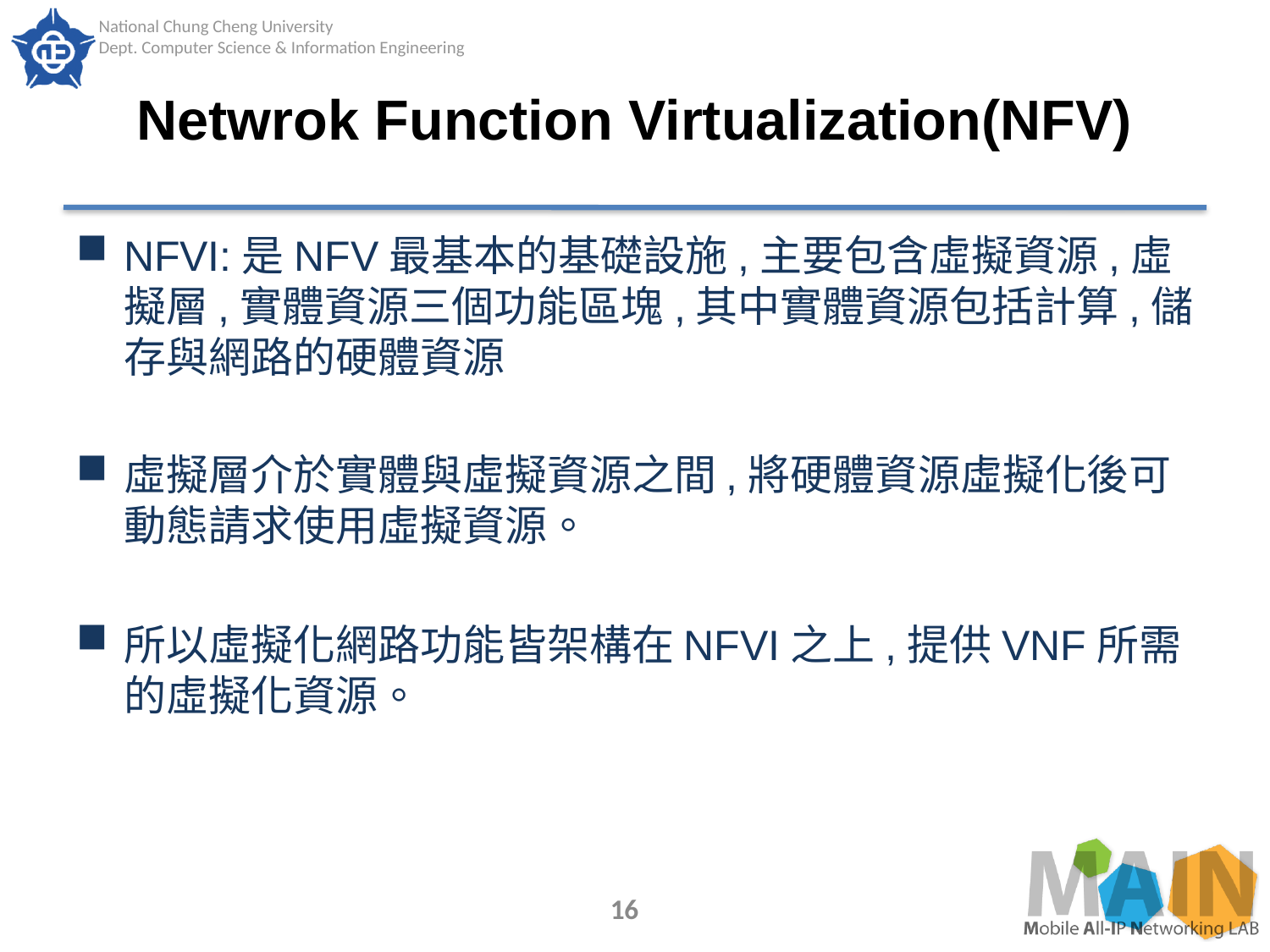

# Netwrok Function Virtualization(NFV)
NFVI:是NFV最基本的基礎設施,主要包含虛擬資源,虛擬層,實體資源三個功能區塊,其中實體資源包括計算,儲存與網路的硬體資源

虛擬層介於實體與虛擬資源之間,將硬體資源虛擬化後可動態請求使用虛擬資源。

所以虛擬化網路功能皆架構在NFVI之上,提供VNF所需的虛擬化資源。
16